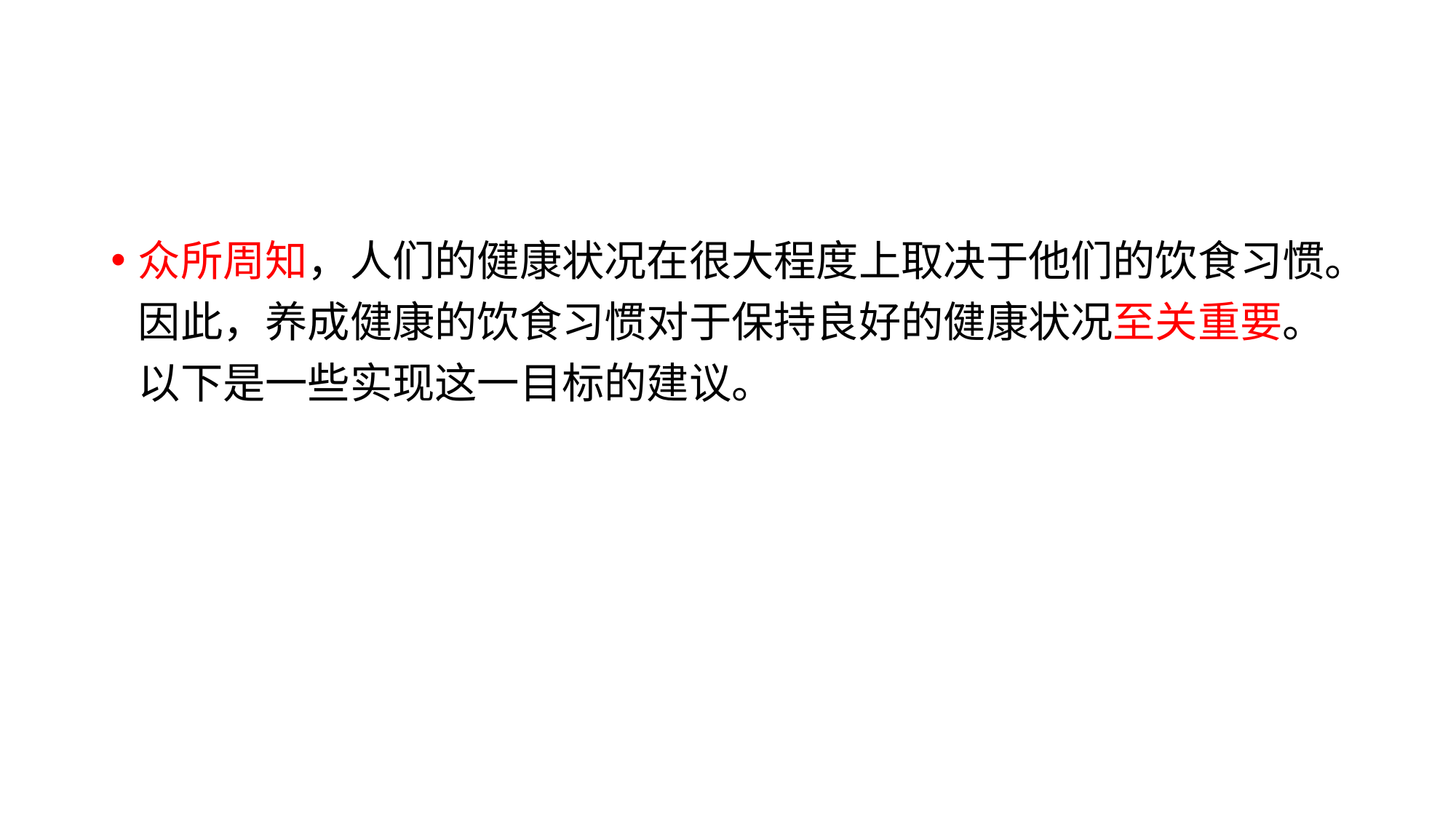

#
众所周知，人们的健康状况在很大程度上取决于他们的饮食习惯。因此，养成健康的饮食习惯对于保持良好的健康状况至关重要。以下是一些实现这一目标的建议。